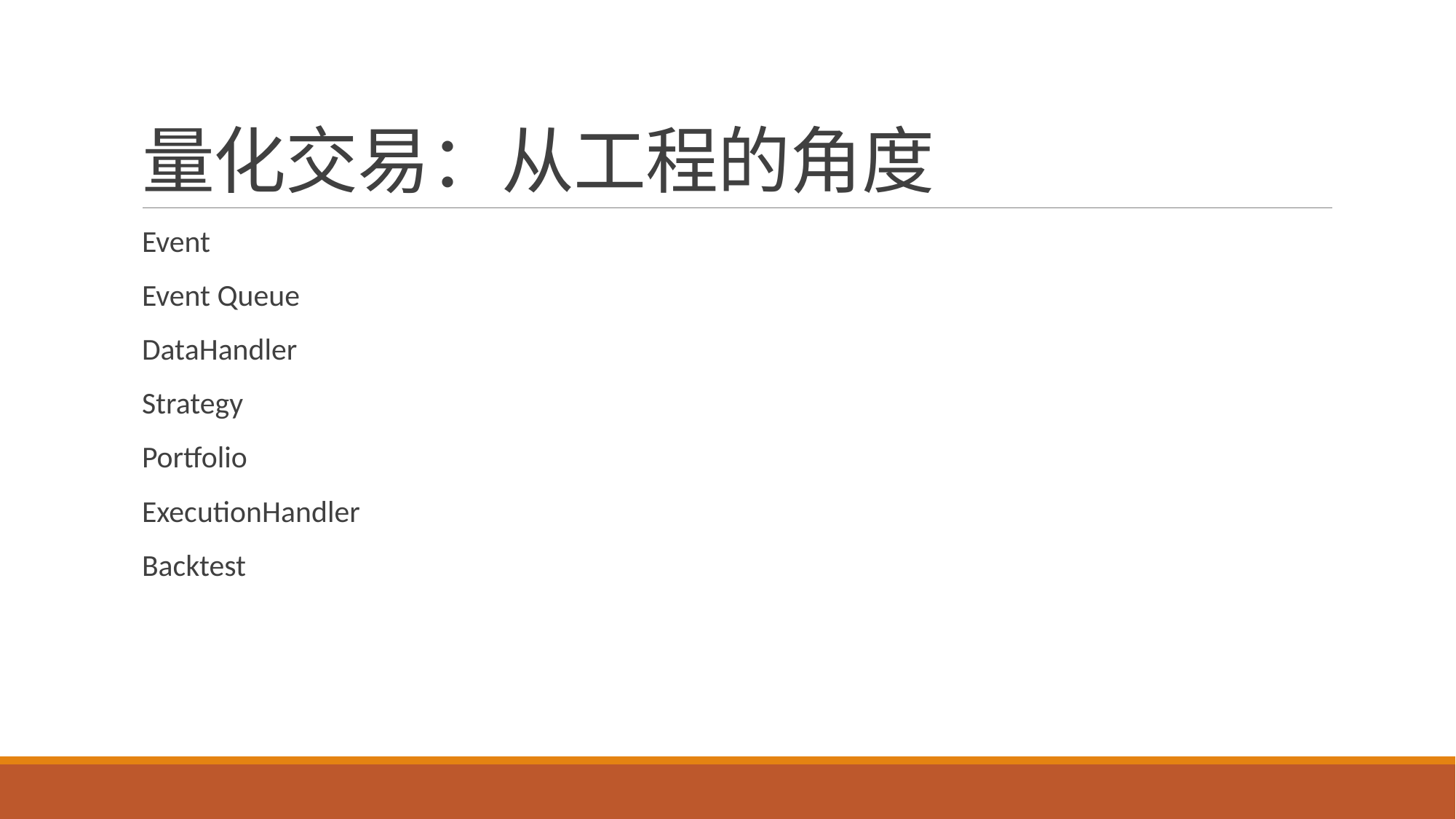

# 量化交易：从工程的角度
Event
Event Queue
DataHandler
Strategy
Portfolio
ExecutionHandler
Backtest